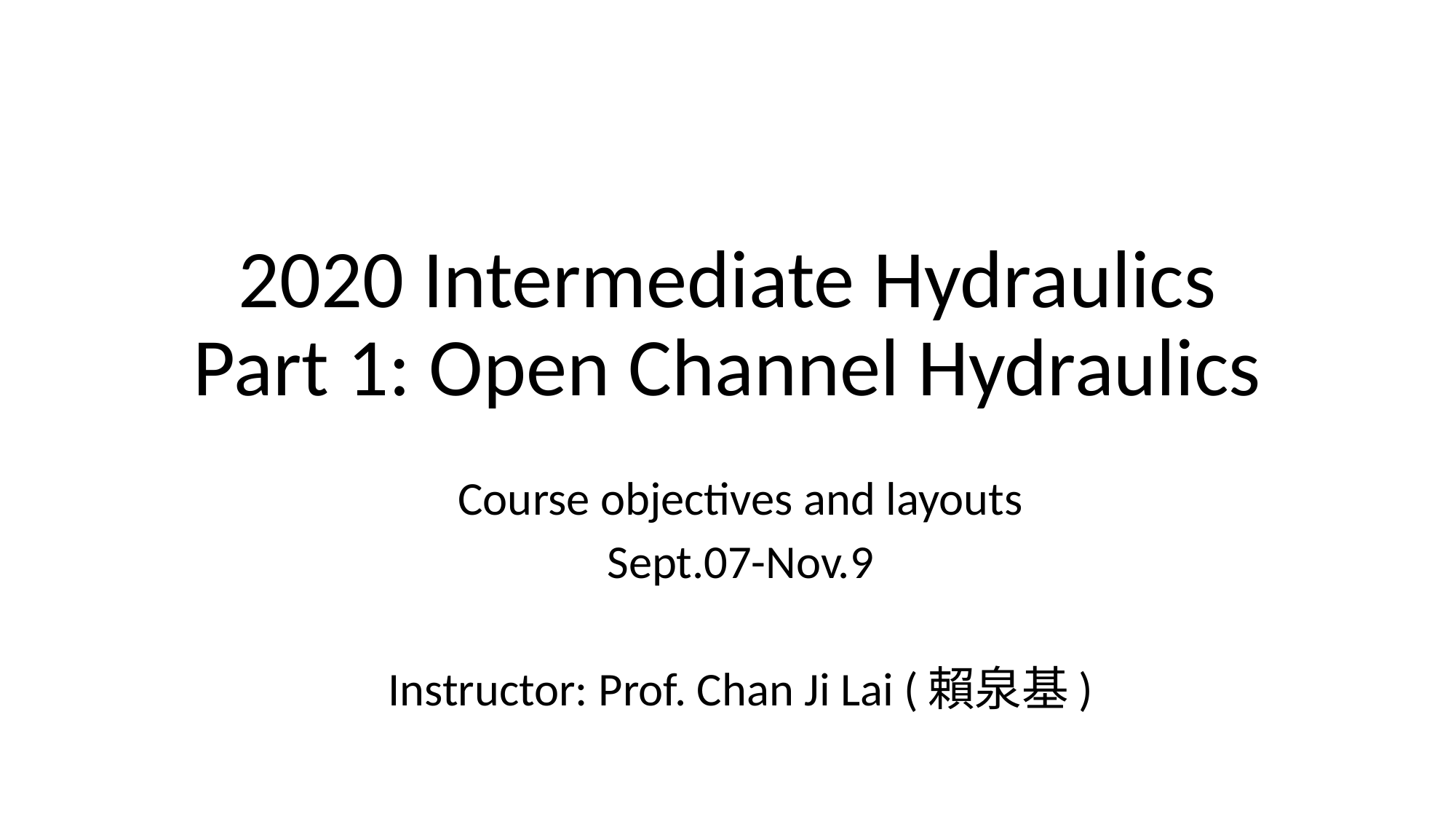

# 2020 Intermediate Hydraulics Part 1: Open Channel Hydraulics
Course objectives and layouts
Sept.07-Nov.9

Instructor: Prof. Chan Ji Lai (賴泉基)